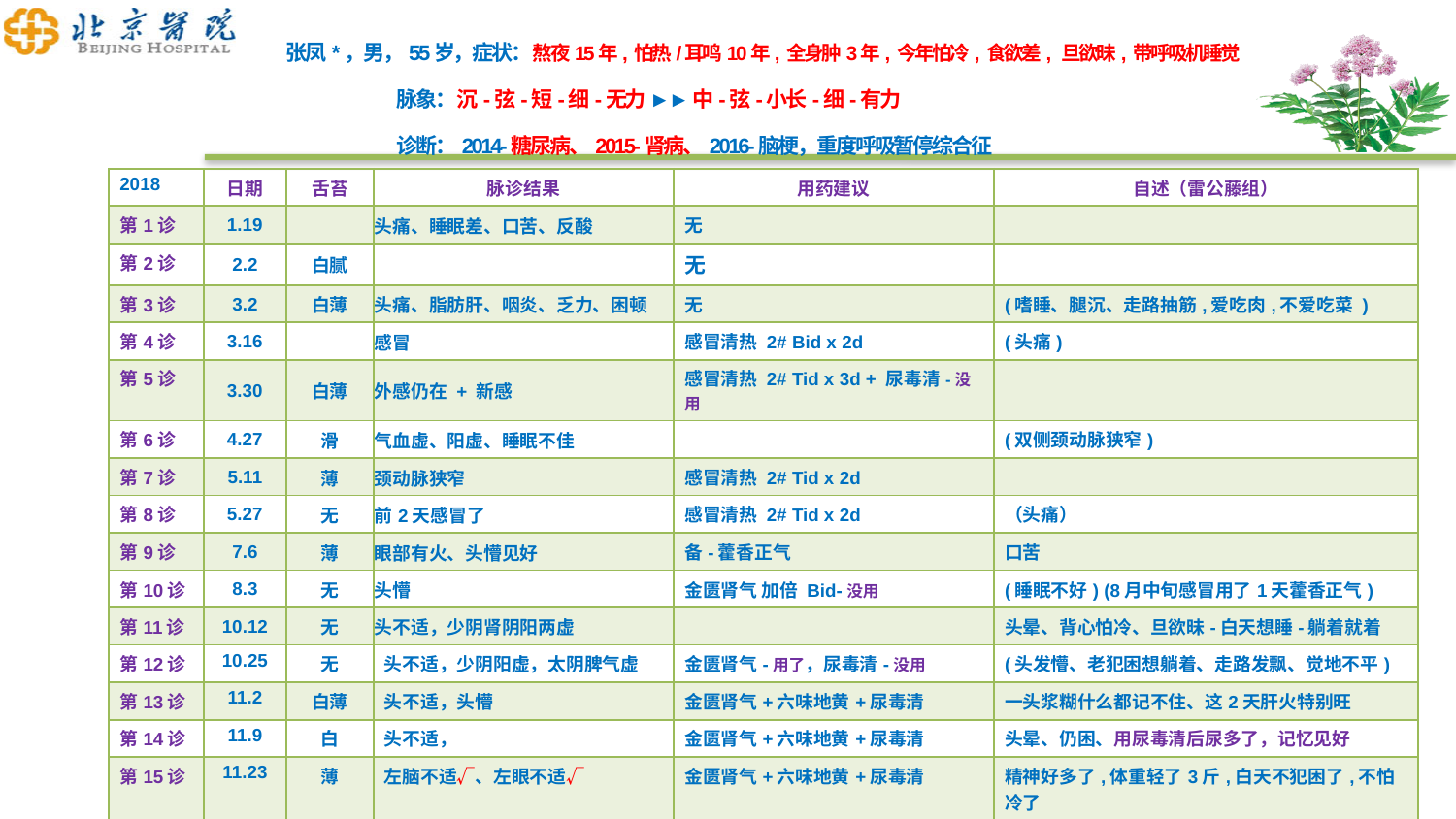

张凤*，男，55岁，症状：熬夜15年, 怕热/耳鸣10年, 全身肿3年, 今年怕冷, 食欲差,  旦欲昧, 带呼吸机睡觉
	脉象：沉-弦-短-细-无力 ►► 中-弦-小长-细-有力
	诊断：2014-糖尿病、2015-肾病、2016-脑梗，重度呼吸暂停综合征
| 2018 | 日期 | 舌苔 | 脉诊结果 | 用药建议 | 自述（雷公藤组） |
| --- | --- | --- | --- | --- | --- |
| 第1诊 | 1.19 |  | 头痛、睡眠差、口苦、反酸 | 无 |  |
| 第2诊 | 2.2 | 白腻 |  | 无 |  |
| 第3诊 | 3.2 | 白薄 | 头痛、脂肪肝、咽炎、乏力、困顿 | 无 | (嗜睡、腿沉、走路抽筋,爱吃肉,不爱吃菜 ) |
| 第4诊 | 3.16 |  | 感冒 | 感冒清热 2# Bid x 2d | (头痛) |
| 第5诊 | 3.30 | 白薄 | 外感仍在 + 新感 | 感冒清热 2# Tid x 3d + 尿毒清-没用 |  |
| 第6诊 | 4.27 | 滑 | 气血虚、阳虚、睡眠不佳 |  | (双侧颈动脉狭窄) |
| 第7诊 | 5.11 | 薄 | 颈动脉狭窄 | 感冒清热 2# Tid x 2d |  |
| 第8诊 | 5.27 | 无 | 前2天感冒了 | 感冒清热 2# Tid x 2d | （头痛） |
| 第9诊 | 7.6 | 薄 | 眼部有火、头懵见好 | 备-藿香正气 | 口苦 |
| 第10诊 | 8.3 | 无 | 头懵 | 金匮肾气 加倍 Bid-没用 | (睡眠不好) (8月中旬感冒用了1天藿香正气) |
| 第11诊 | 10.12 | 无 | 头不适，少阴肾阴阳两虚 |  | 头晕、背心怕冷、旦欲昧-白天想睡-躺着就着 |
| 第12诊 | 10.25 | 无 | 头不适，少阴阳虚，太阴脾气虚 | 金匮肾气-用了，尿毒清-没用 | (头发懵、老犯困想躺着、走路发飘、觉地不平) |
| 第13诊 | 11.2 | 白薄 | 头不适，头懵 | 金匮肾气+六味地黄+尿毒清 | 一头浆糊什么都记不住、这2天肝火特别旺 |
| 第14诊 | 11.9 | 白 | 头不适， | 金匮肾气+六味地黄+尿毒清 | 头晕、仍困、用尿毒清后尿多了，记忆见好 |
| 第15诊 | 11.23 | 薄 | 左脑不适√、左眼不适√ | 金匮肾气+六味地黄+尿毒清 | 精神好多了,体重轻了3斤,白天不犯困了,不怕冷了 |
| 第16诊 | 12.7 | 无 | 头还不适 | 金匮肾气+六味地黄+尿毒清 | 右手肿消失左手还有,不迷迷瞪瞪了,不那么怕冷了 |